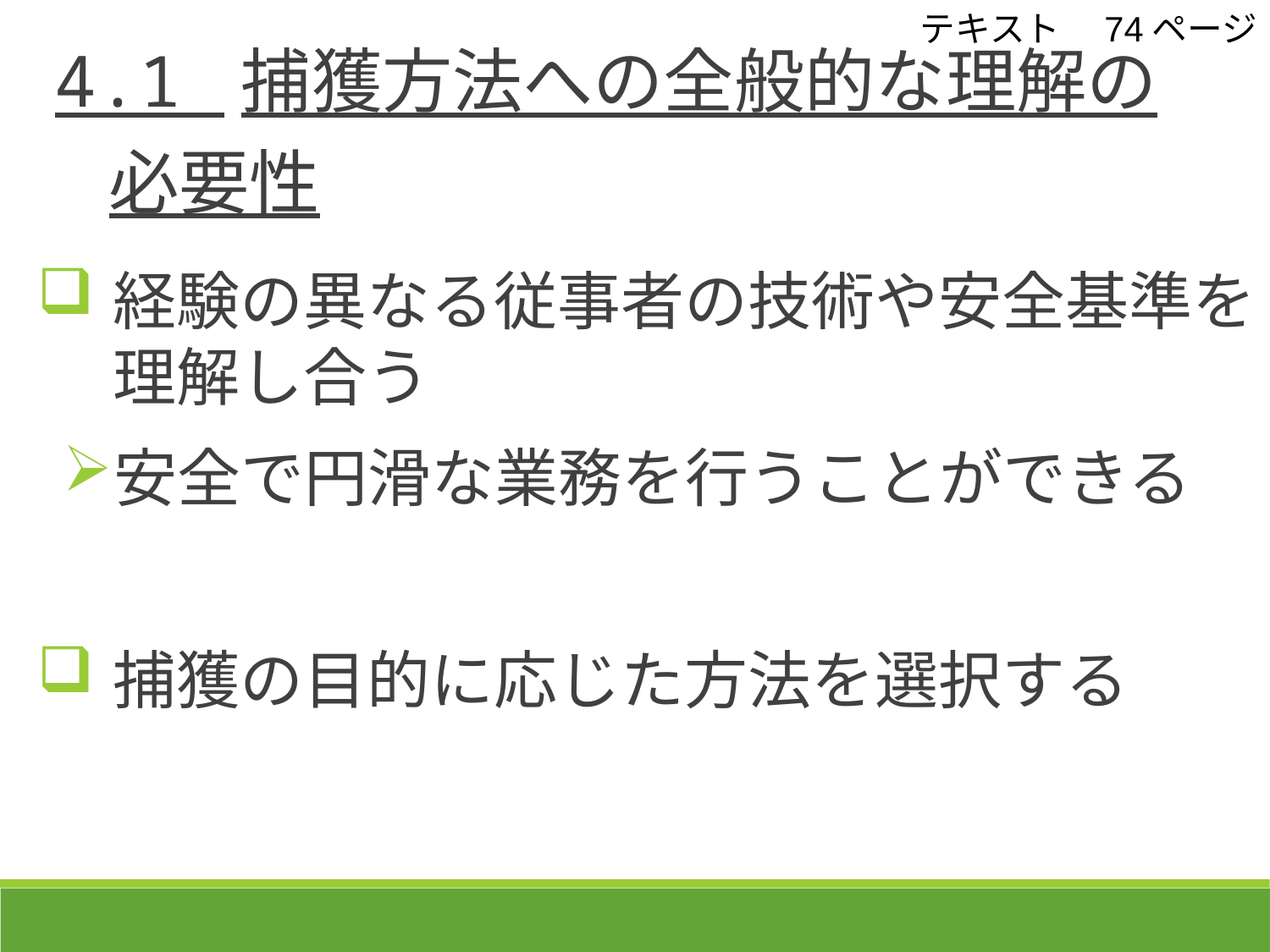

テキスト　74ページ

 4.1 捕獲方法への全般的な理解の
     必要性
経験の異なる従事者の技術や安全基準を理解し合う
安全で円滑な業務を行うことができる

捕獲の目的に応じた方法を選択する